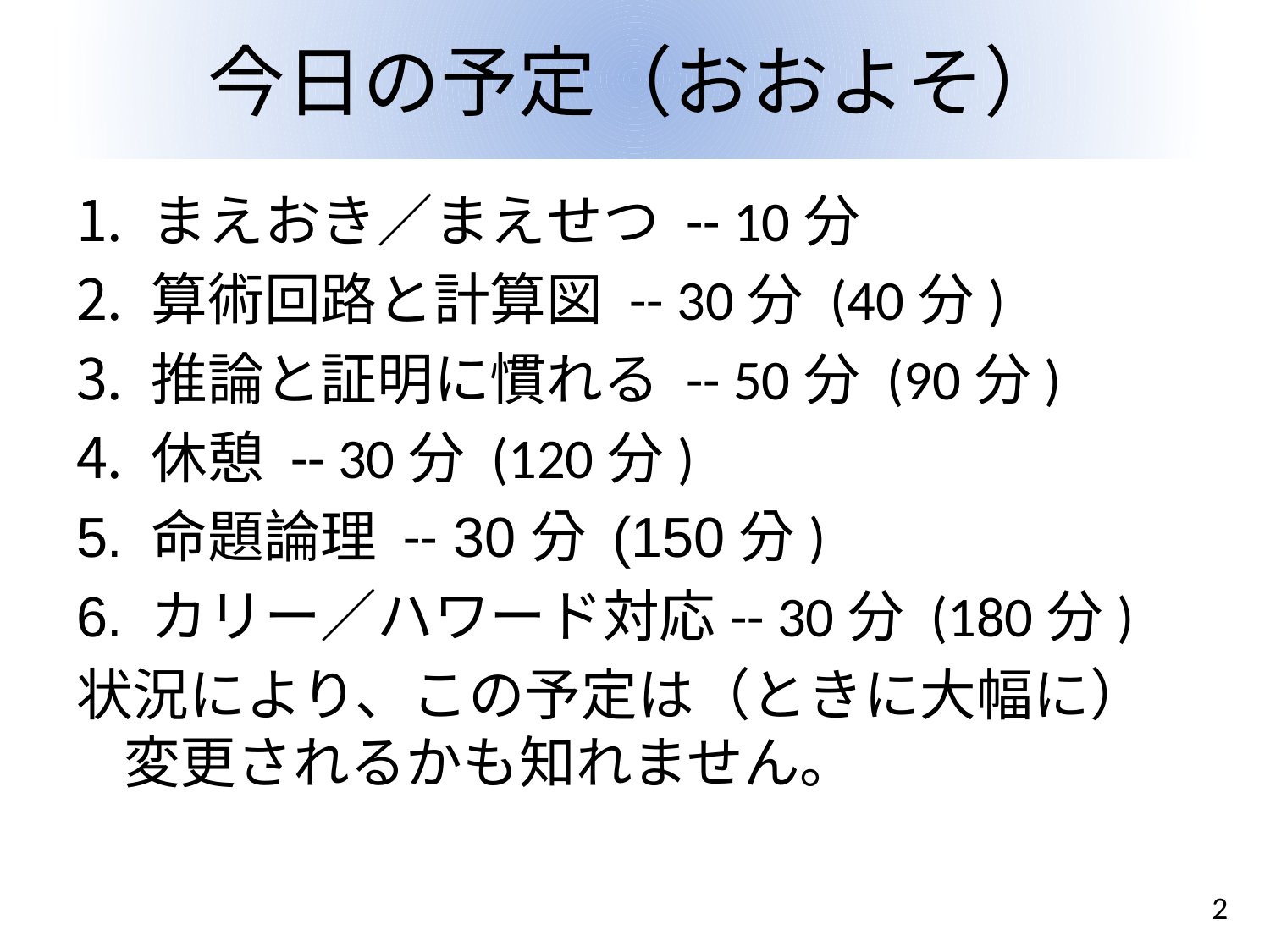

# 今日の予定（おおよそ）
まえおき／まえせつ -- 10分
算術回路と計算図 -- 30分 (40分)
推論と証明に慣れる -- 50分 (90分)
休憩 -- 30分 (120分)
命題論理 -- 30分 (150分)
カリー／ハワード対応-- 30分 (180分)
状況により、この予定は（ときに大幅に）変更されるかも知れません。

2